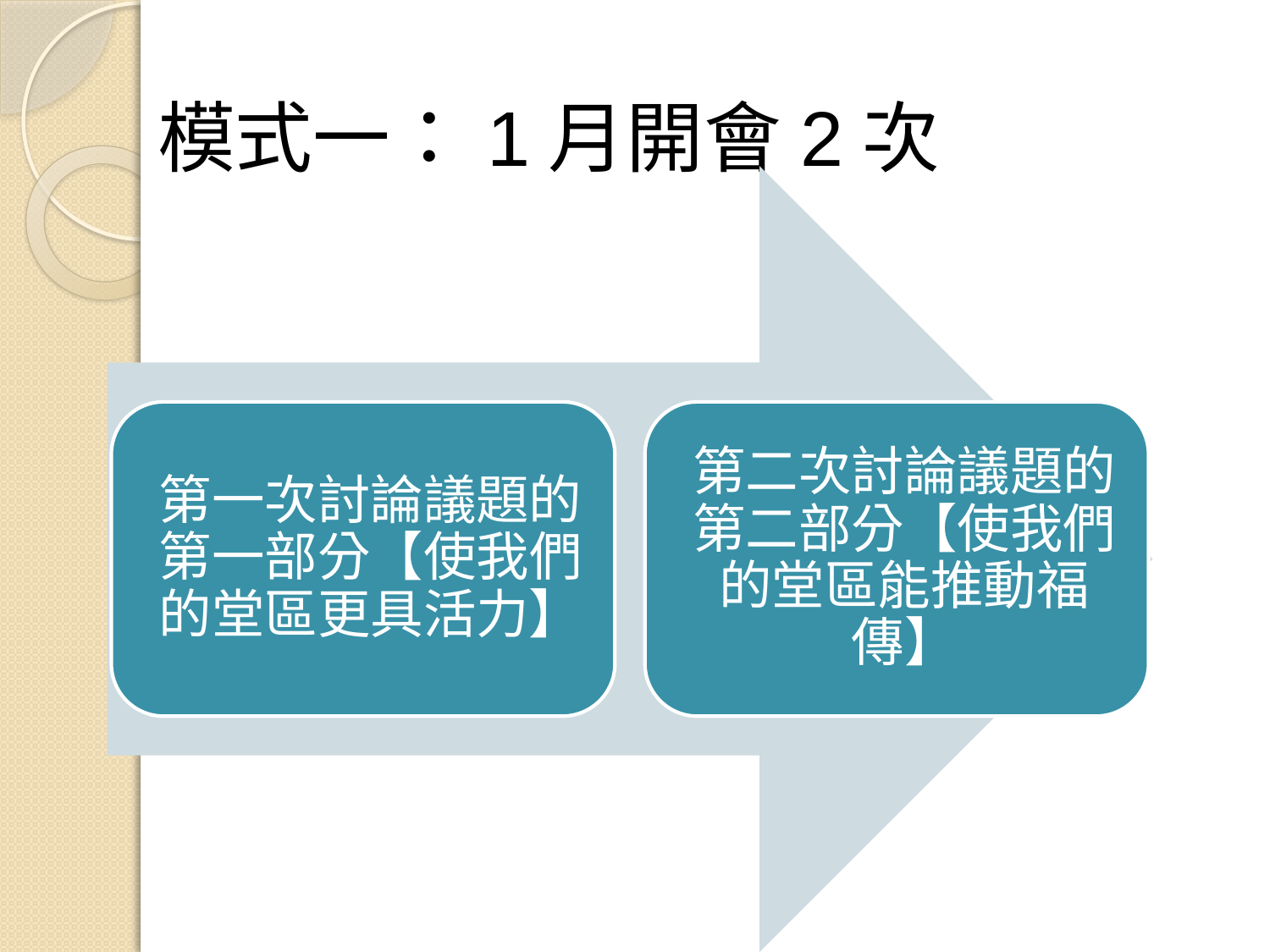

模式一：1月開會2次

第一次討論議題的第一部分【使我們的堂區更具活力】
第二次討論議題的第二部分【使我們的堂區能推動福傳】